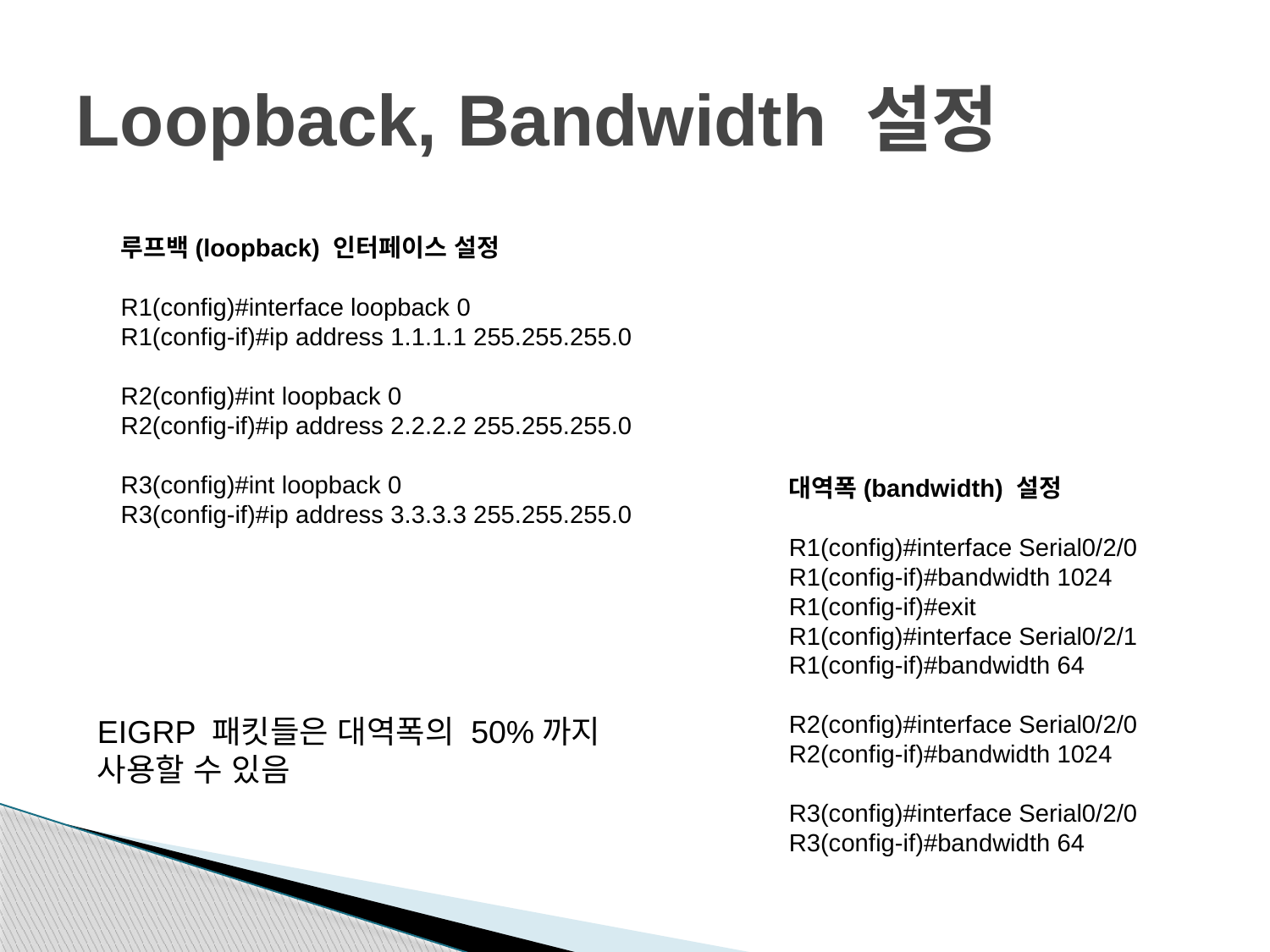

# Loopback, Bandwidth 설정
루프백(loopback) 인터페이스 설정

R1(config)#interface loopback 0
R1(config-if)#ip address 1.1.1.1 255.255.255.0

R2(config)#int loopback 0
R2(config-if)#ip address 2.2.2.2 255.255.255.0

R3(config)#int loopback 0
R3(config-if)#ip address 3.3.3.3 255.255.255.0
대역폭(bandwidth) 설정

R1(config)#interface Serial0/2/0
R1(config-if)#bandwidth 1024
R1(config-if)#exit
R1(config)#interface Serial0/2/1
R1(config-if)#bandwidth 64

R2(config)#interface Serial0/2/0
R2(config-if)#bandwidth 1024

R3(config)#interface Serial0/2/0
R3(config-if)#bandwidth 64

EIGRP 패킷들은 대역폭의 50%까지
사용할 수 있음